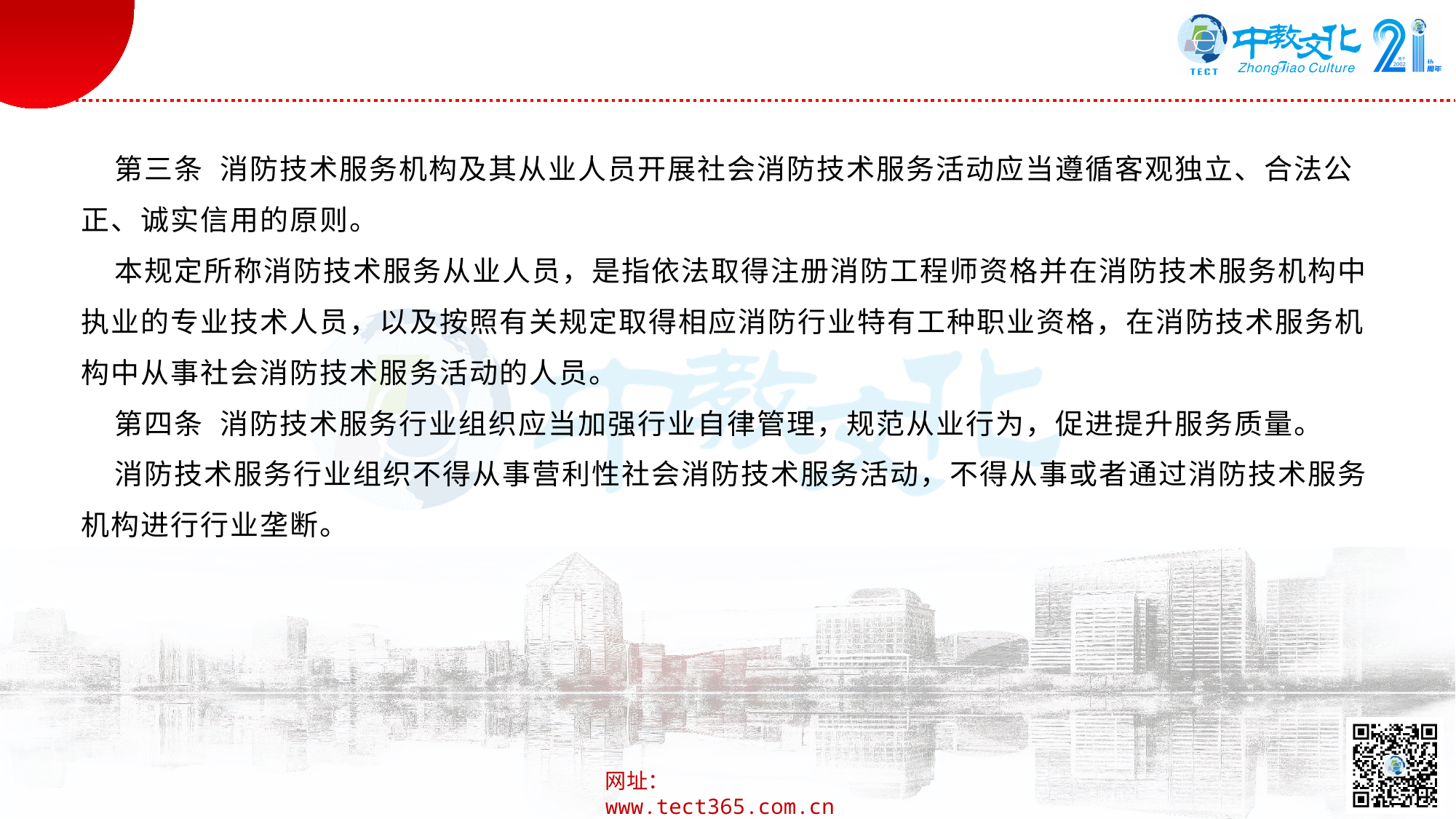

第三条  消防技术服务机构及其从业人员开展社会消防技术服务活动应当遵循客观独立、合法公正、诚实信用的原则。
本规定所称消防技术服务从业人员，是指依法取得注册消防工程师资格并在消防技术服务机构中执业的专业技术人员，以及按照有关规定取得相应消防行业特有工种职业资格，在消防技术服务机构中从事社会消防技术服务活动的人员。
第四条  消防技术服务行业组织应当加强行业自律管理，规范从业行为，促进提升服务质量。
消防技术服务行业组织不得从事营利性社会消防技术服务活动，不得从事或者通过消防技术服务机构进行行业垄断。